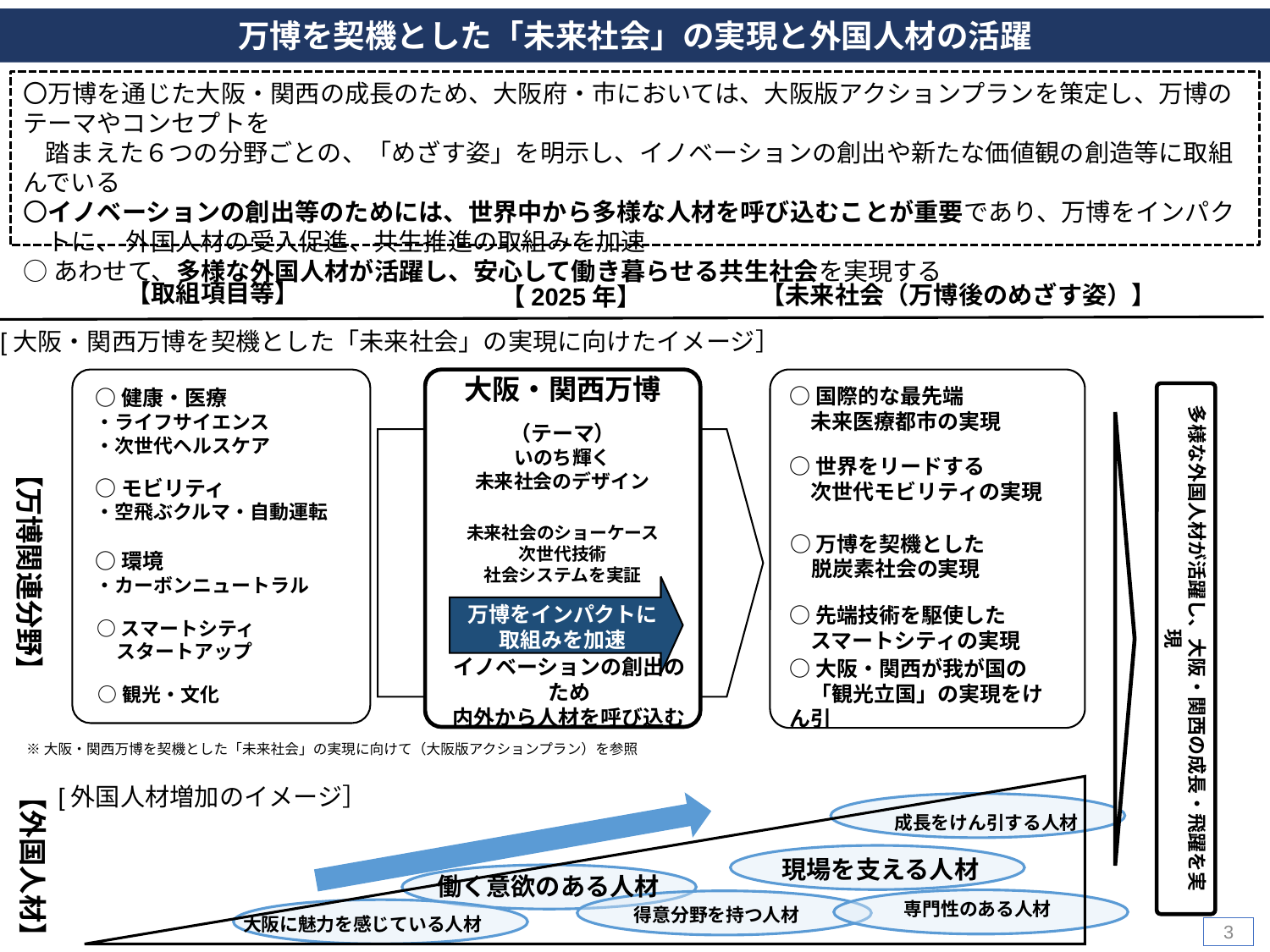

万博を契機とした「未来社会」の実現と外国人材の活躍
〇万博を通じた大阪・関西の成長のため、大阪府・市においては、大阪版アクションプランを策定し、万博のテーマやコンセプトを
   踏まえた６つの分野ごとの、「めざす姿」を明示し、イノベーションの創出や新たな価値観の創造等に取組んでいる
〇イノベーションの創出等のためには、世界中から多様な人材を呼び込むことが重要であり、万博をインパクトに、 外国人材の受入促進、共生推進の取組みを加速
○あわせて、多様な外国人材が活躍し、安心して働き暮らせる共生社会を実現する

【取組項目等】
【未来社会（万博後のめざす姿）】
【2025年】
[大阪・関西万博を契機とした「未来社会」の実現に向けたイメージ］

大阪・関西万博

（テーマ）
いのち輝く
未来社会のデザイン

未来社会のショーケース
次世代技術
社会システムを実証

○国際的な最先端
　未来医療都市の実現
多様な外国人材が活躍し、大阪・関西の成長・飛躍を実現
○健康・医療
・ライフサイエンス
・次世代ヘルスケア
【万博関連分野】

○世界をリードする
　次世代モビリティの実現
○モビリティ
・空飛ぶクルマ・自動運転
○万博を契機とした
　脱炭素社会の実現
○環境
・カーボンニュートラル

万博をインパクトに
取組みを加速
○先端技術を駆使した
　スマートシティの実現
○スマートシティ
　スタートアップ

イノベーションの創出のため
内外から人材を呼び込む

○大阪・関西が我が国の
　「観光立国」の実現をけん引
○観光・文化
【外国人材】
※大阪・関西万博を契機とした「未来社会」の実現に向けて（大阪版アクションプラン）を参照
[外国人材増加のイメージ］

成長をけん引する人材

現場を支える人材

働く意欲のある人材

専門性のある人材

得意分野を持つ人材
大阪に魅力を感じている人材
3